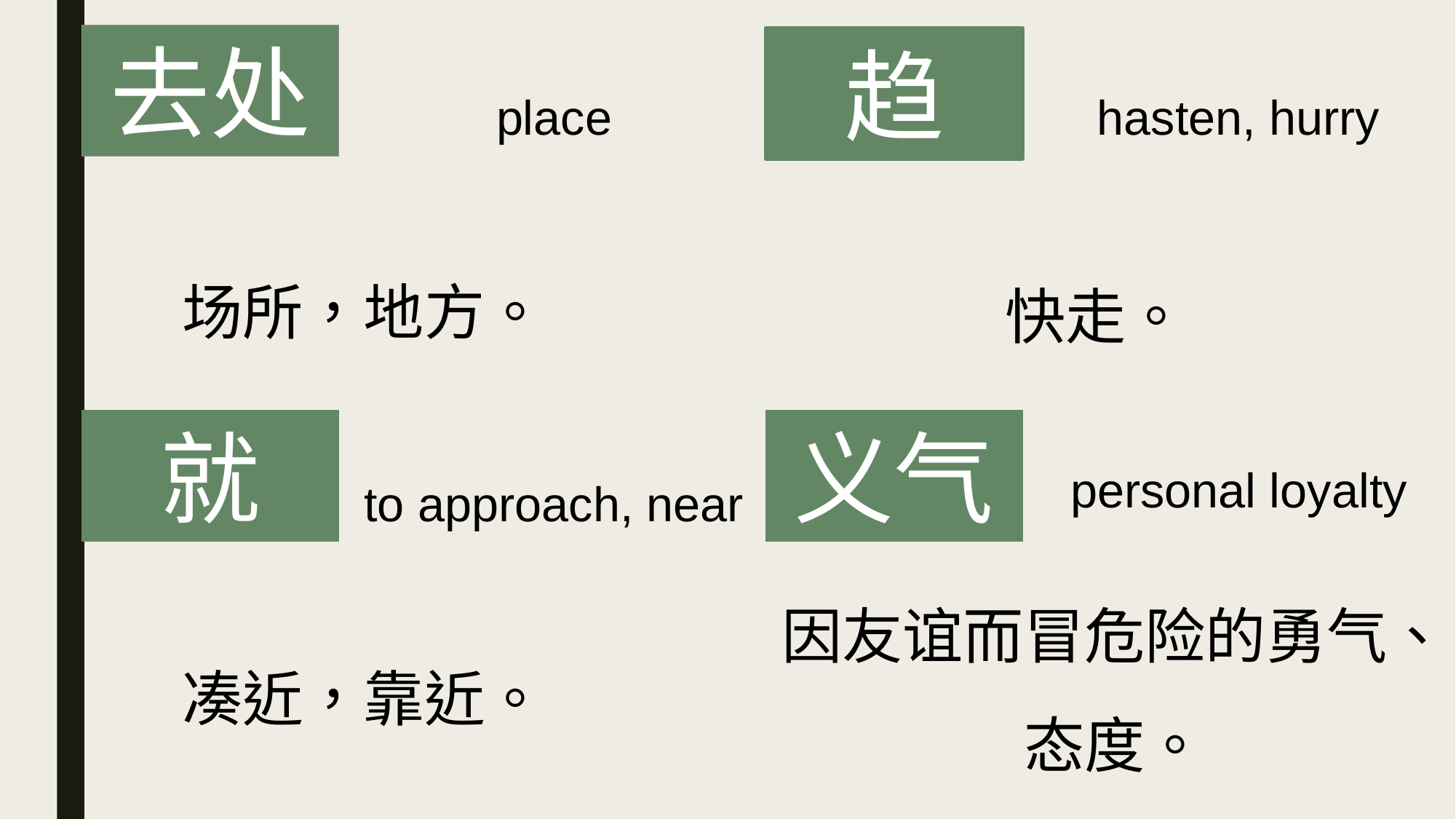

去处
趋
place
hasten, hurry
场所，地方。
快走。
就
义气
personal loyalty
to approach, near
因友谊而冒危险的勇气、态度。
凑近，靠近。